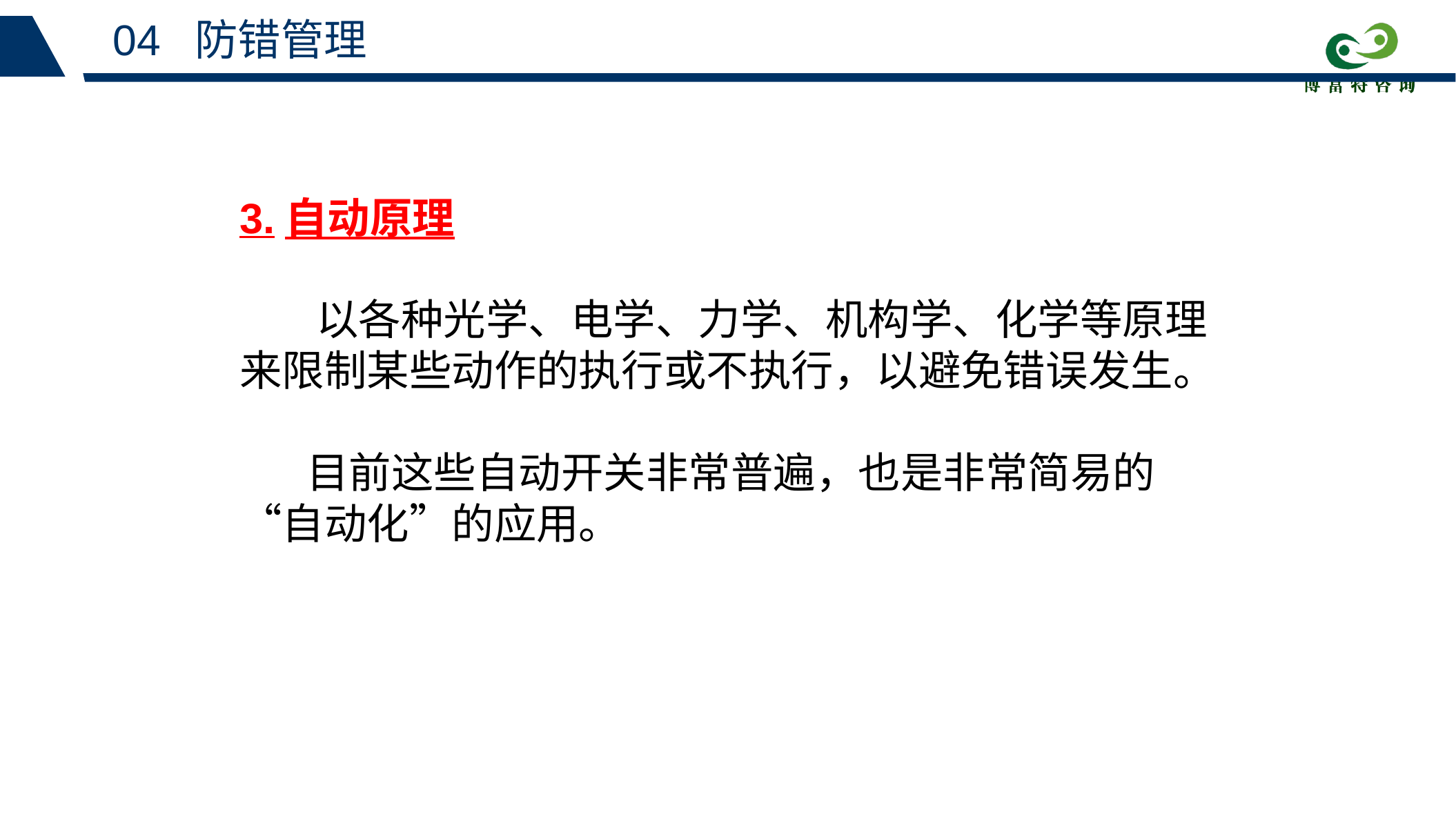

04  防错管理

3.自动原理

       以各种光学、电学、力学、机构学、化学等原理来限制某些动作的执行或不执行，以避免错误发生。
      目前这些自动开关非常普遍，也是非常简易的“自动化”的应用。